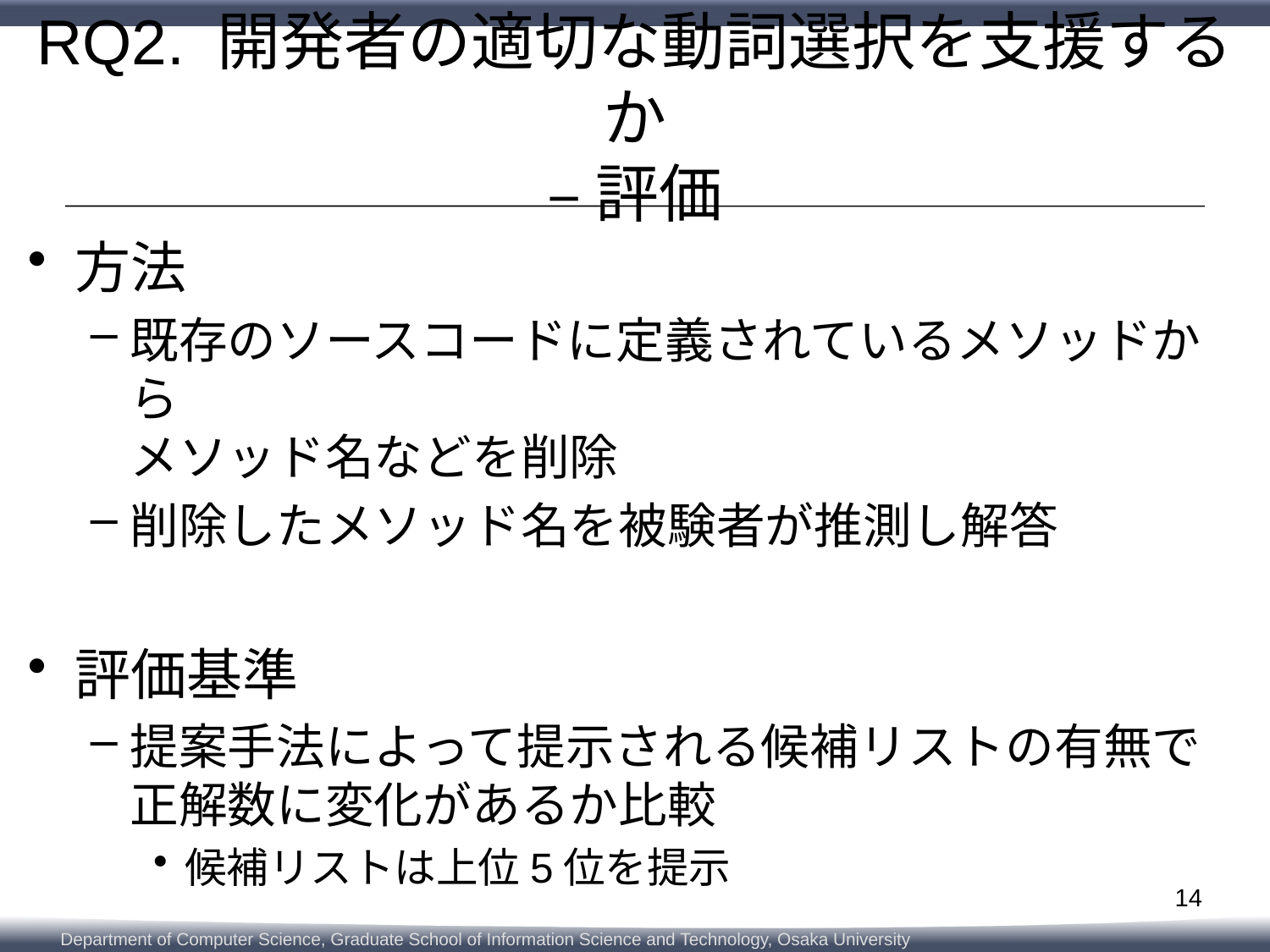

# RQ2. 開発者の適切な動詞選択を支援するか – 評価
方法
既存のソースコードに定義されているメソッドから
メソッド名などを削除
削除したメソッド名を被験者が推測し解答

評価基準
提案手法によって提示される候補リストの有無で
正解数に変化があるか比較
候補リストは上位5位を提示
14